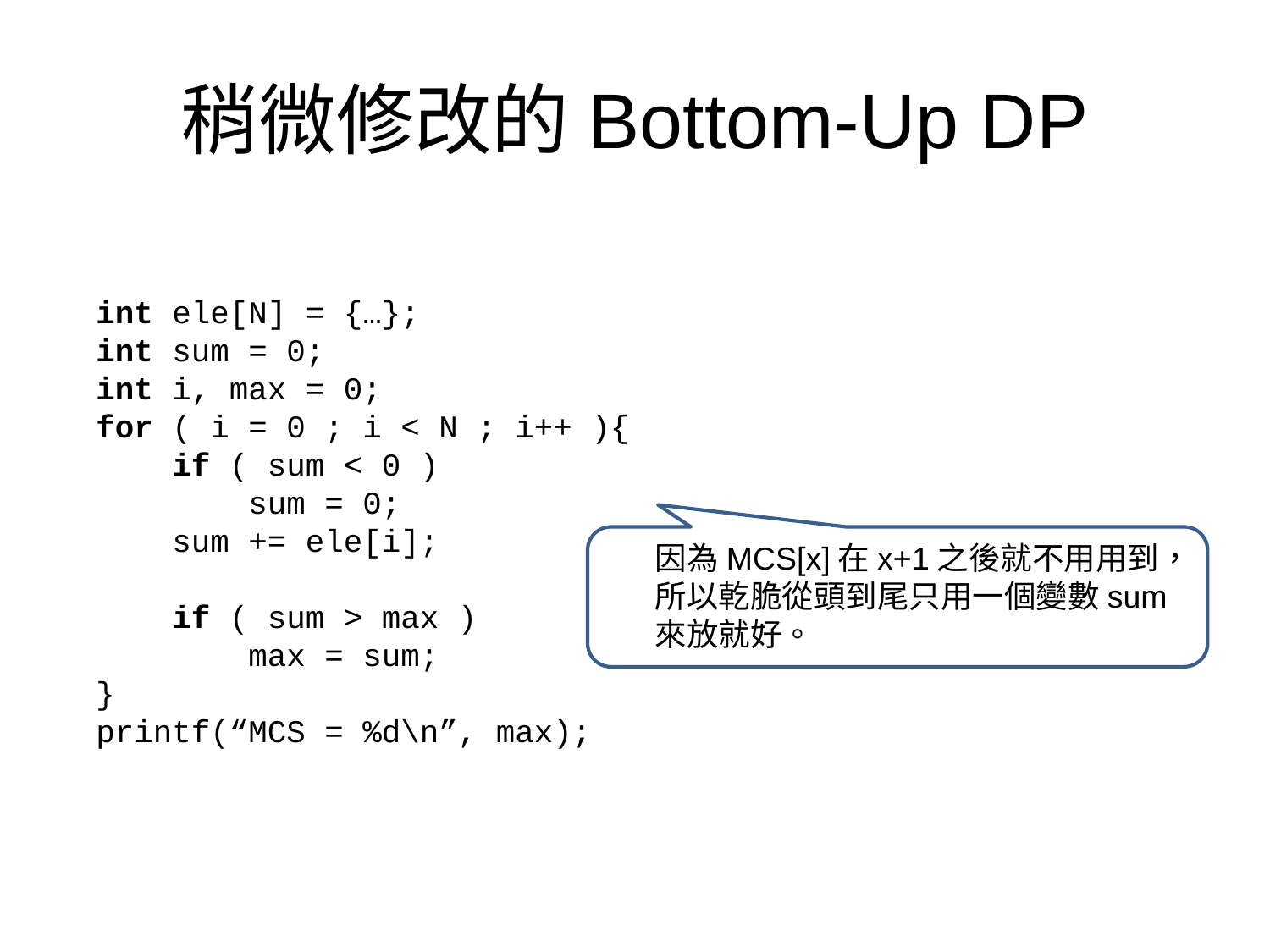

# 稍微修改的Bottom-Up DP
int ele[N] = {…};
int sum = 0;
int i, max = 0;
for ( i = 0 ; i < N ; i++ ){
    if ( sum < 0 )
        sum = 0;
    sum += ele[i];

    if ( sum > max )
        max = sum;
}
printf(“MCS = %d\n”, max);

因為MCS[x]在x+1之後就不用用到，
所以乾脆從頭到尾只用一個變數sum來放就好。